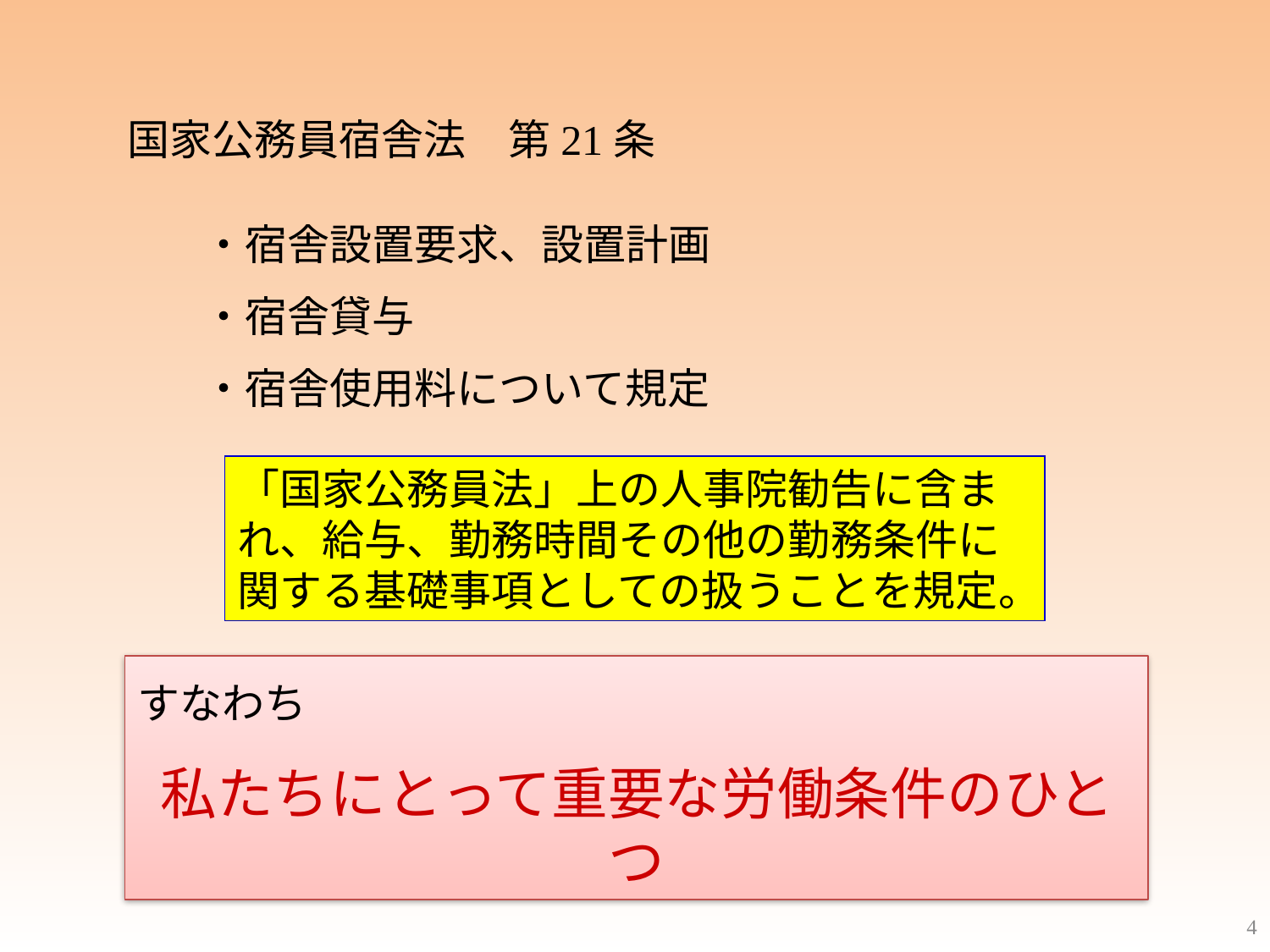

国家公務員宿舎法　第21条
・宿舎設置要求、設置計画
・宿舎貸与
・宿舎使用料について規定
「国家公務員法」上の人事院勧告に含まれ、給与、勤務時間その他の勤務条件に関する基礎事項としての扱うことを規定。
すなわち
私たちにとって重要な労働条件のひとつ
4